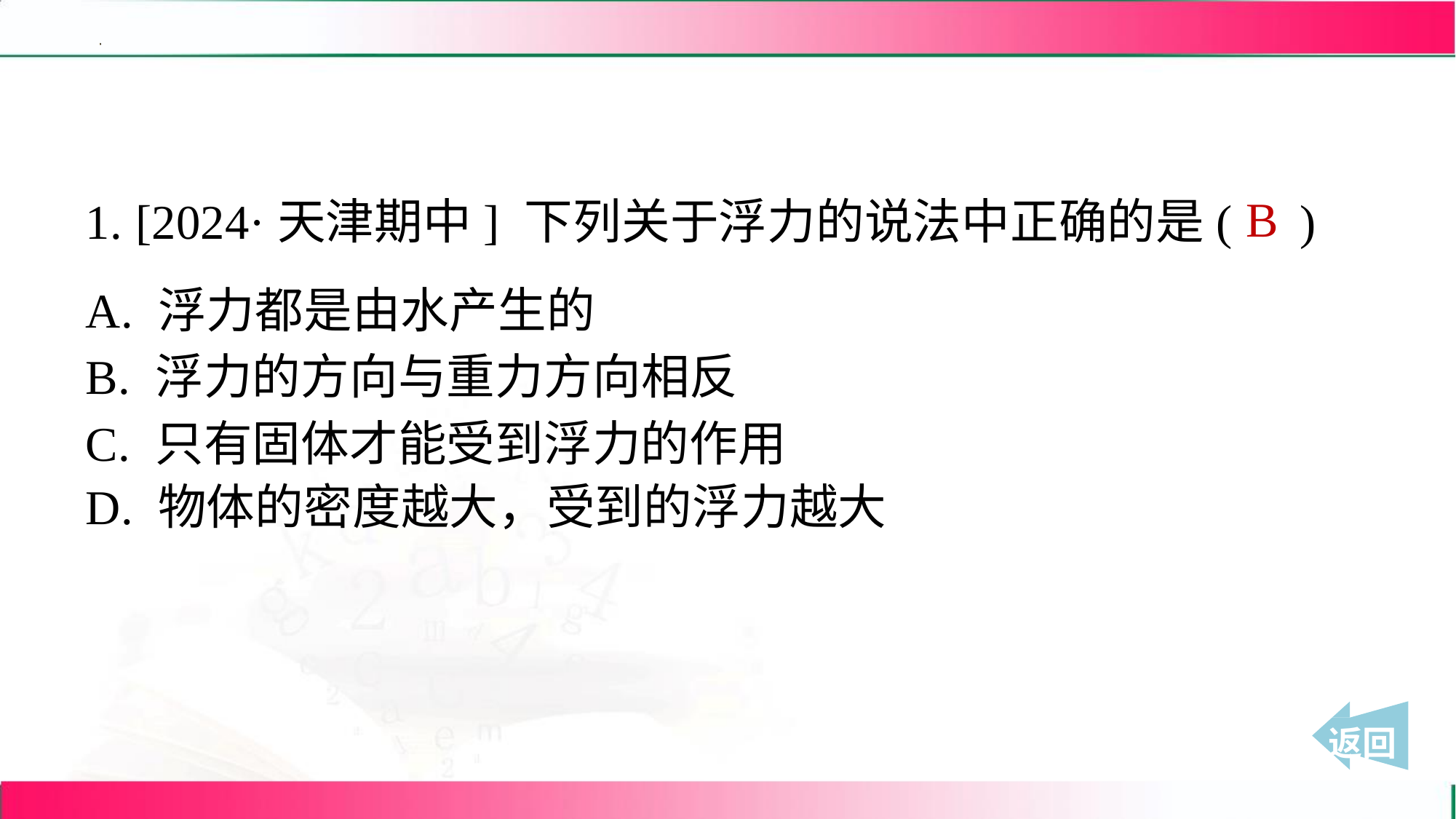

B
1. [2024·天津期中] 下列关于浮力的说法中正确的是(     )
A. 浮力都是由水产生的
B. 浮力的方向与重力方向相反
C. 只有固体才能受到浮力的作用
D. 物体的密度越大，受到的浮力越大
 返回